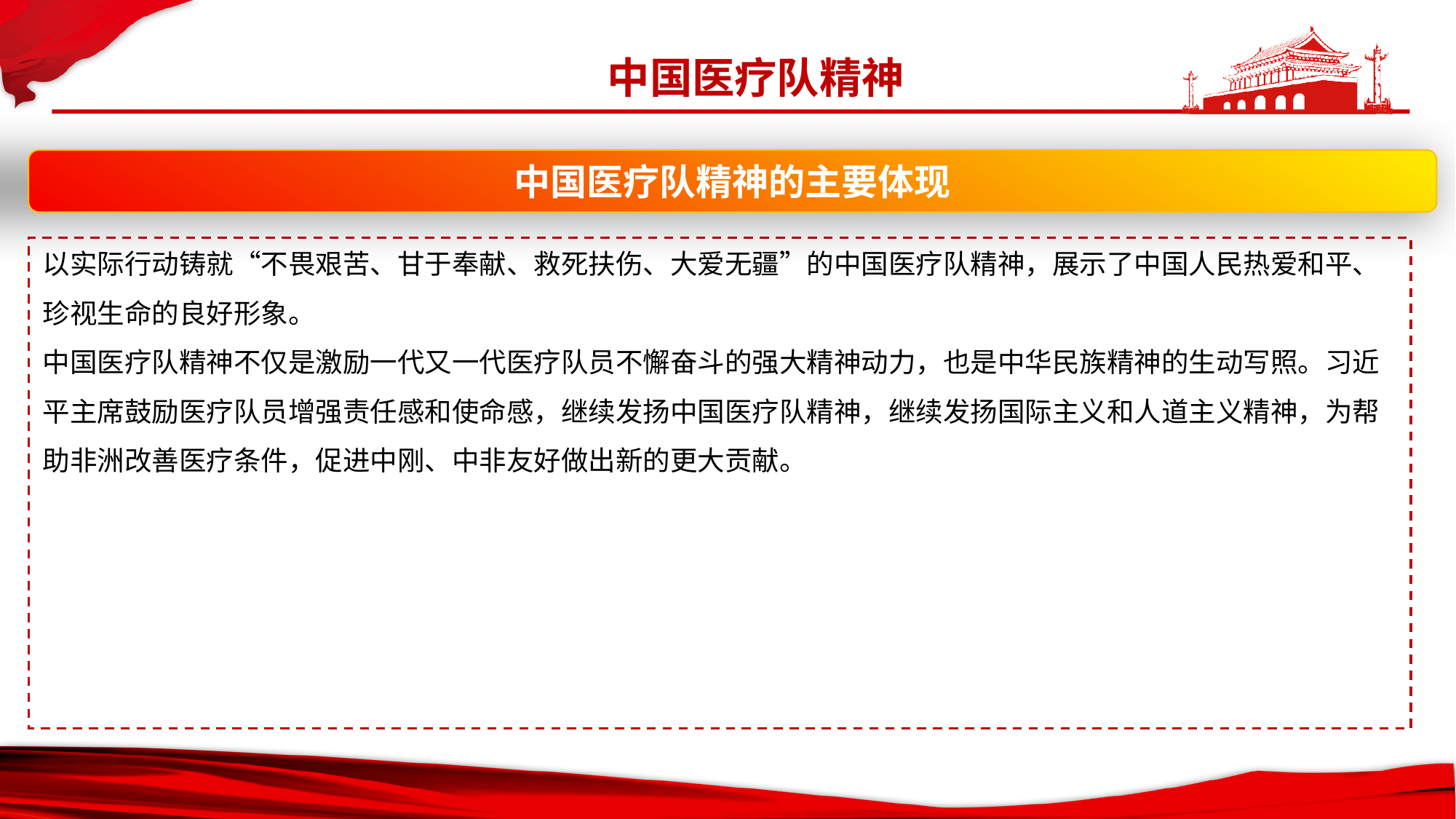

中国医疗队精神
中国医疗队精神的主要体现
以实际行动铸就“不畏艰苦、甘于奉献、救死扶伤、大爱无疆”的中国医疗队精神，展示了中国人民热爱和平、珍视生命的良好形象。
中国医疗队精神不仅是激励一代又一代医疗队员不懈奋斗的强大精神动力，也是中华民族精神的生动写照。习近平主席鼓励医疗队员增强责任感和使命感，继续发扬中国医疗队精神，继续发扬国际主义和人道主义精神，为帮助非洲改善医疗条件，促进中刚、中非友好做出新的更大贡献。